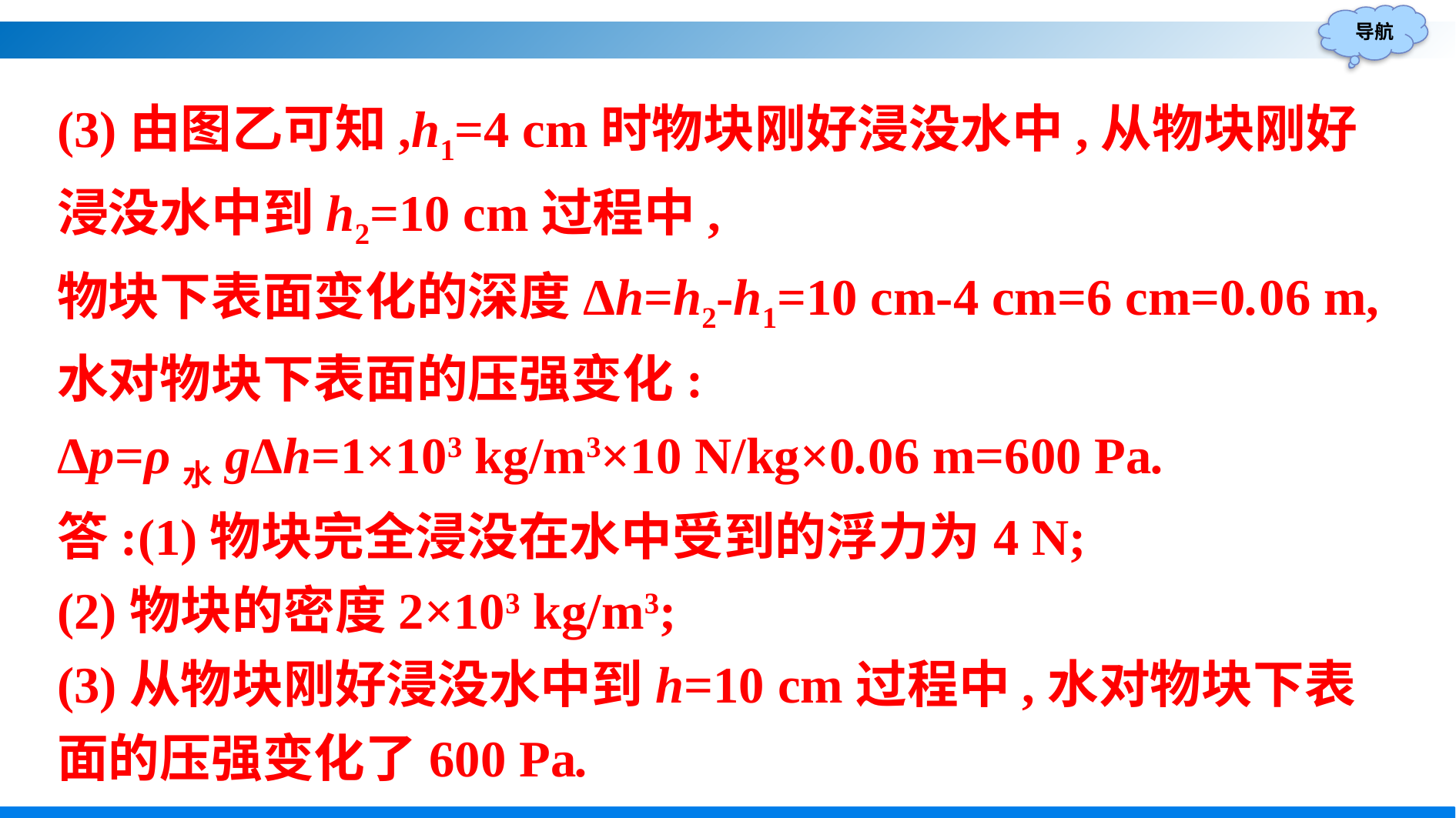

(3)由图乙可知,h1=4 cm时物块刚好浸没水中,从物块刚好浸没水中到h2=10 cm过程中,
物块下表面变化的深度Δh=h2-h1=10 cm-4 cm=6 cm=0.06 m,
水对物块下表面的压强变化:
Δp=ρ水gΔh=1×103 kg/m3×10 N/kg×0.06 m=600 Pa.
答:(1)物块完全浸没在水中受到的浮力为4 N;
(2)物块的密度2×103 kg/m3;
(3)从物块刚好浸没水中到h=10 cm过程中,水对物块下表面的压强变化了600 Pa.